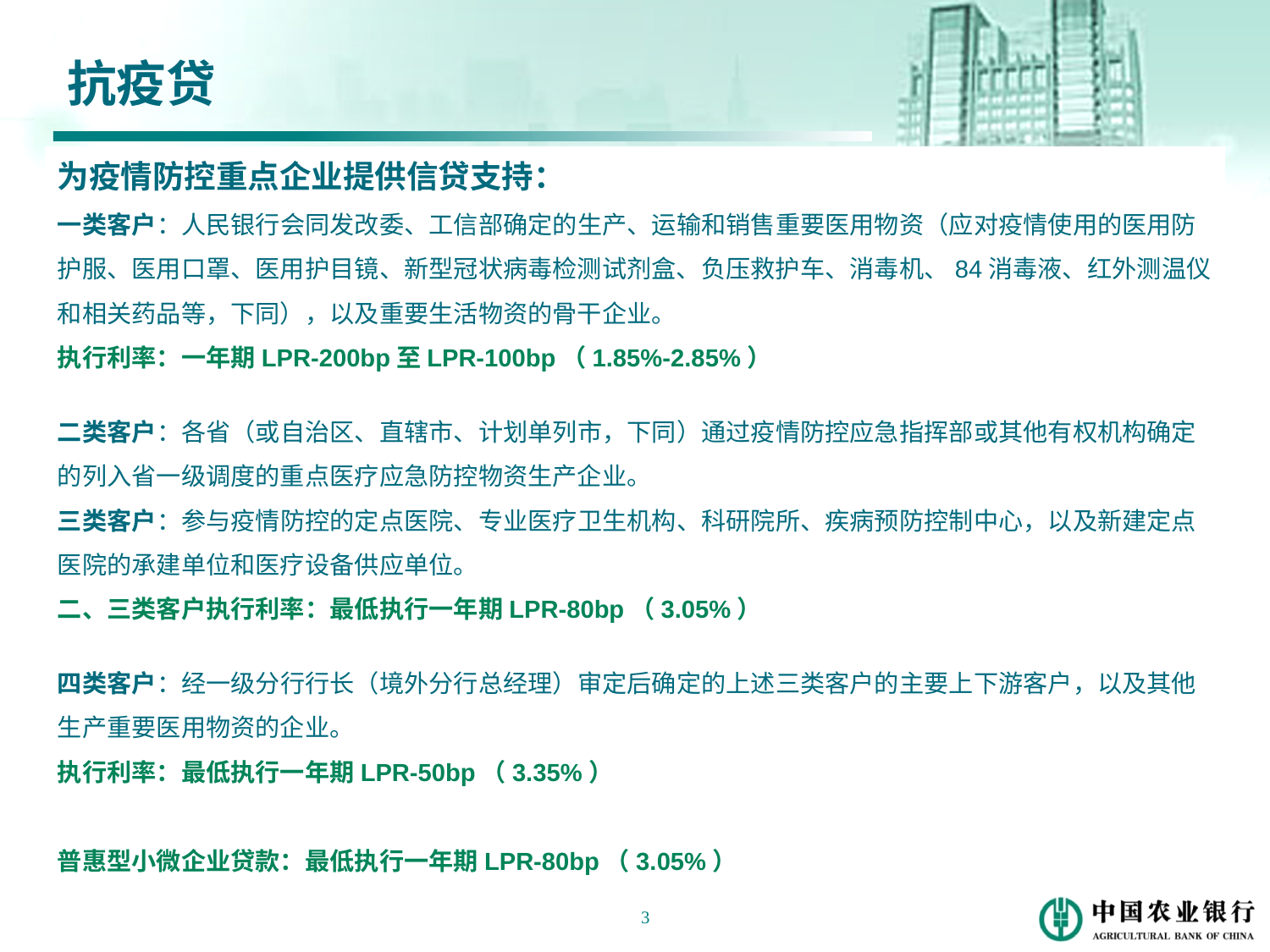

抗疫贷
为疫情防控重点企业提供信贷支持：
一类客户：人民银行会同发改委、工信部确定的生产、运输和销售重要医用物资（应对疫情使用的医用防护服、医用口罩、医用护目镜、新型冠状病毒检测试剂盒、负压救护车、消毒机、84消毒液、红外测温仪和相关药品等，下同），以及重要生活物资的骨干企业。
执行利率：一年期LPR-200bp至LPR-100bp（1.85%-2.85%）

二类客户：各省（或自治区、直辖市、计划单列市，下同）通过疫情防控应急指挥部或其他有权机构确定的列入省一级调度的重点医疗应急防控物资生产企业。
三类客户：参与疫情防控的定点医院、专业医疗卫生机构、科研院所、疾病预防控制中心，以及新建定点医院的承建单位和医疗设备供应单位。
二、三类客户执行利率：最低执行一年期LPR-80bp（3.05%）

四类客户：经一级分行行长（境外分行总经理）审定后确定的上述三类客户的主要上下游客户，以及其他生产重要医用物资的企业。
执行利率：最低执行一年期LPR-50bp（3.35%）

普惠型小微企业贷款：最低执行一年期LPR-80bp（3.05%）